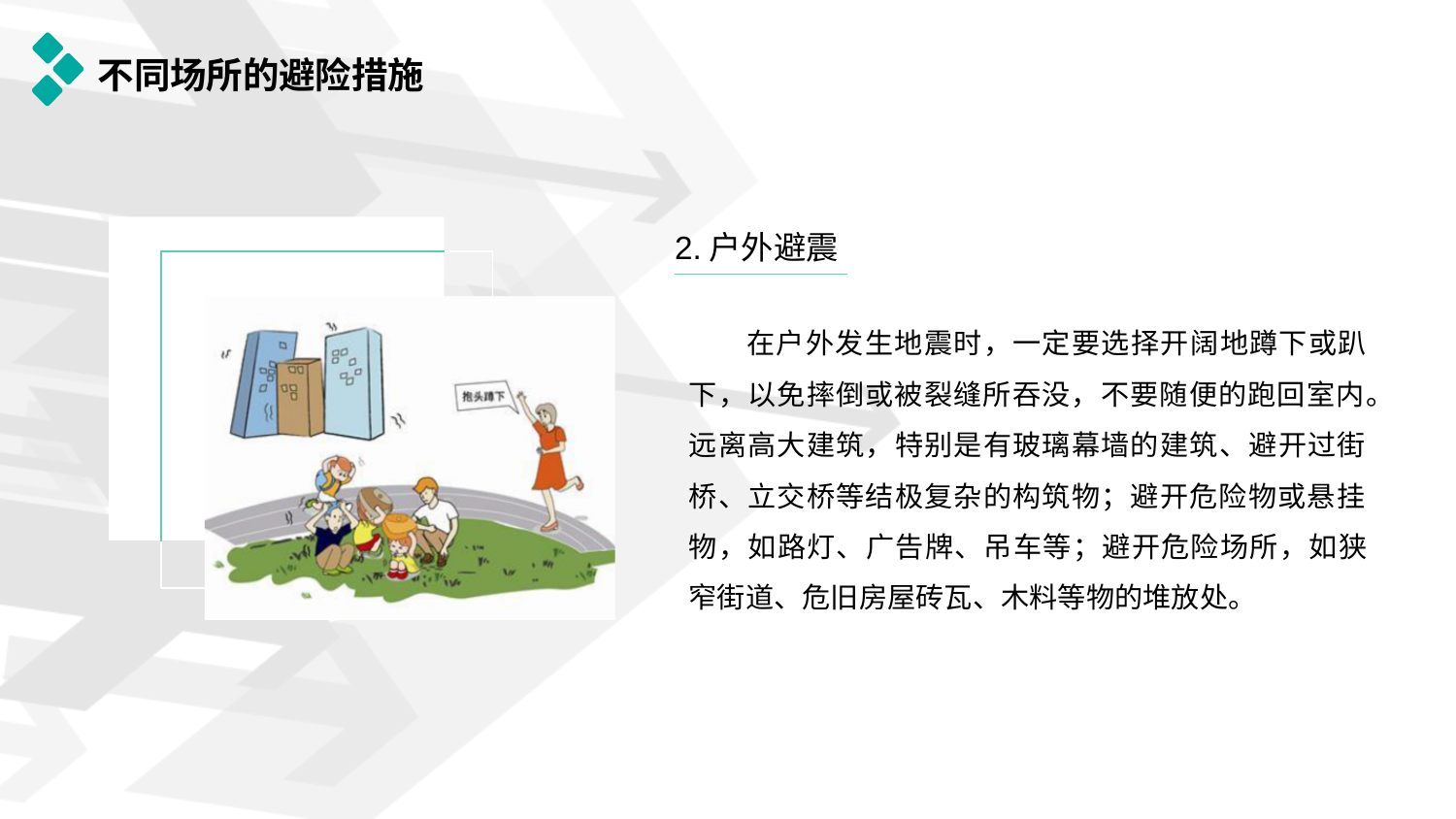

# 不同场所的避险措施

2.户外避震

在户外发生地震时，一定要选择开阔地蹲下或趴 下，以免摔倒或被裂缝所吞没，不要随便的跑回室内。 远离高大建筑，特别是有玻璃幕墙的建筑、避开过街 桥、立交桥等结极复杂的构筑物；避开危险物或悬挂 物，如路灯、广告牌、吊车等；避开危险场所，如狭 窄街道、危旧房屋砖瓦、木料等物的堆放处。